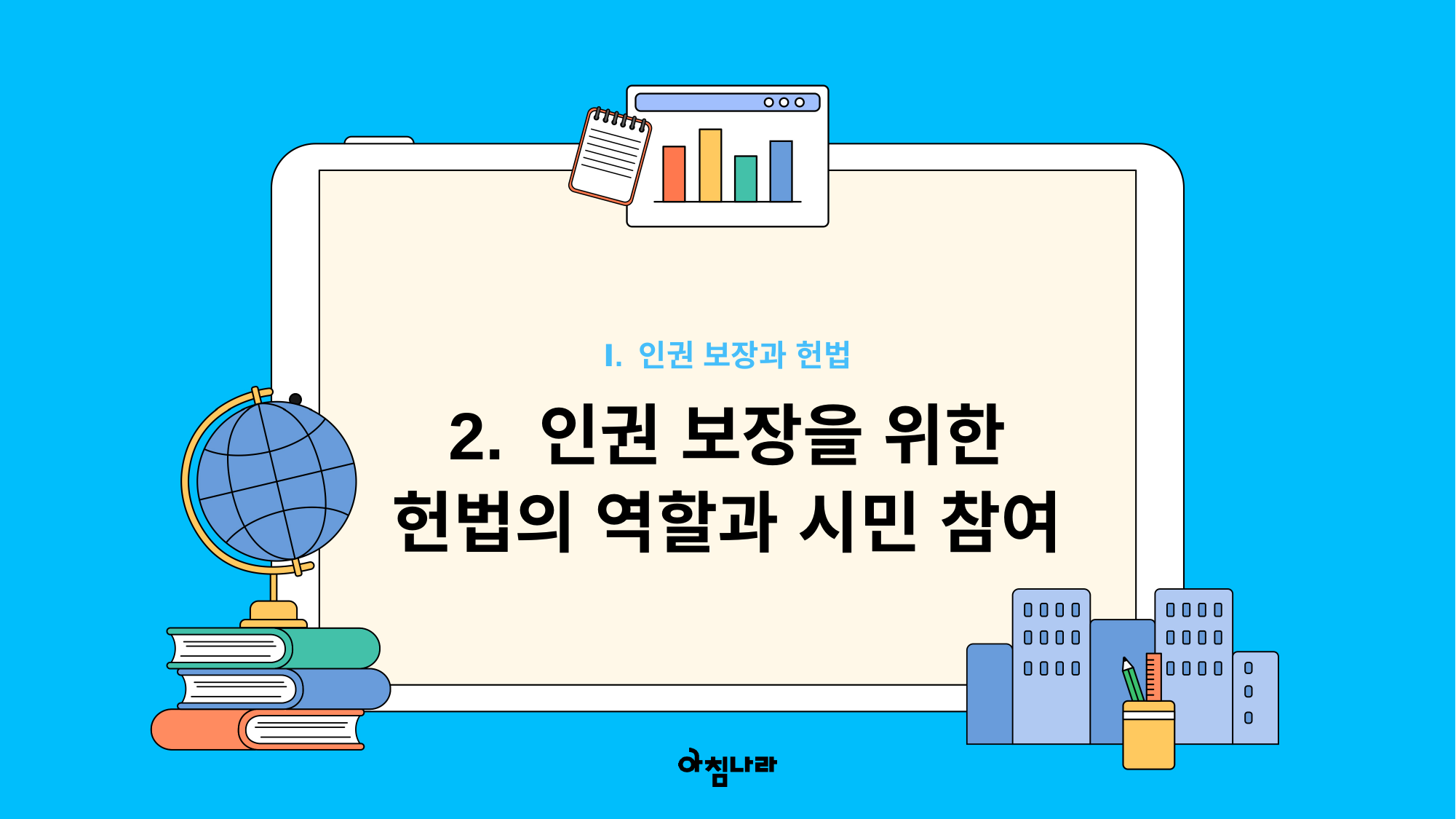

Ⅰ. 인권 보장과 헌법
2. 인권 보장을 위한
헌법의 역할과 시민 참여